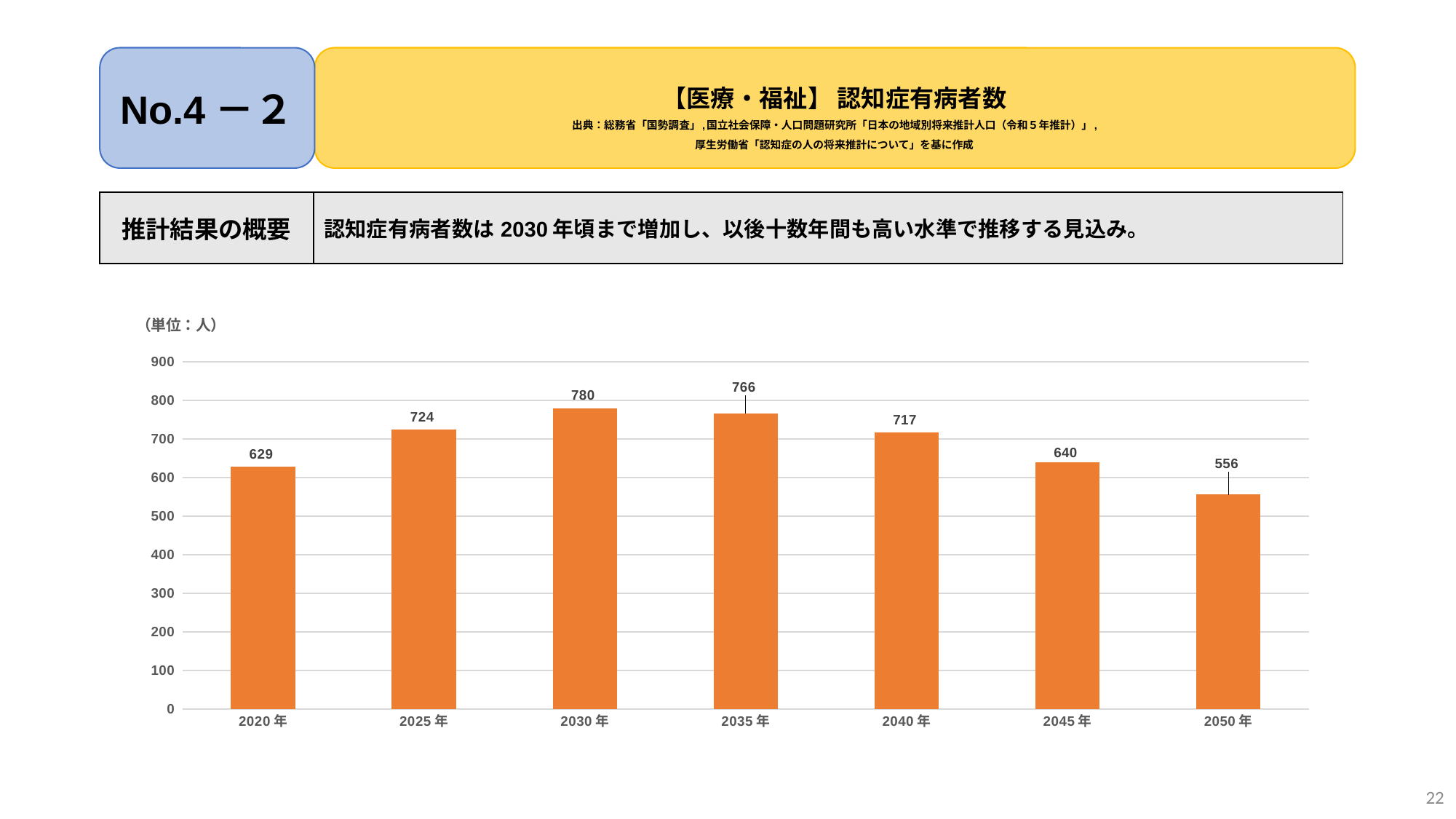

No.4－２
# 【医療・福祉】 認知症有病者数 出典：総務省「国勢調査」,国立社会保障・人口問題研究所「日本の地域別将来推計人口（令和５年推計）」, 厚生労働省「認知症の人の将来推計について」を基に作成
| 推計結果の概要 | 認知症有病者数は2030年頃まで増加し、以後十数年間も高い水準で推移する見込み。 |
| --- | --- |

### Chart

| Category | 認知症有病者数 |
|---|---|
| 2020年 | 629.089 |
| 2025年 | 724.275 |
| 2030年 | 779.72 |
| 2035年 | 765.8525000000001 |
| 2040年 | 717.255 |
| 2045年 | 639.749 |
| 2050年 | 556.4069999999999 |
22